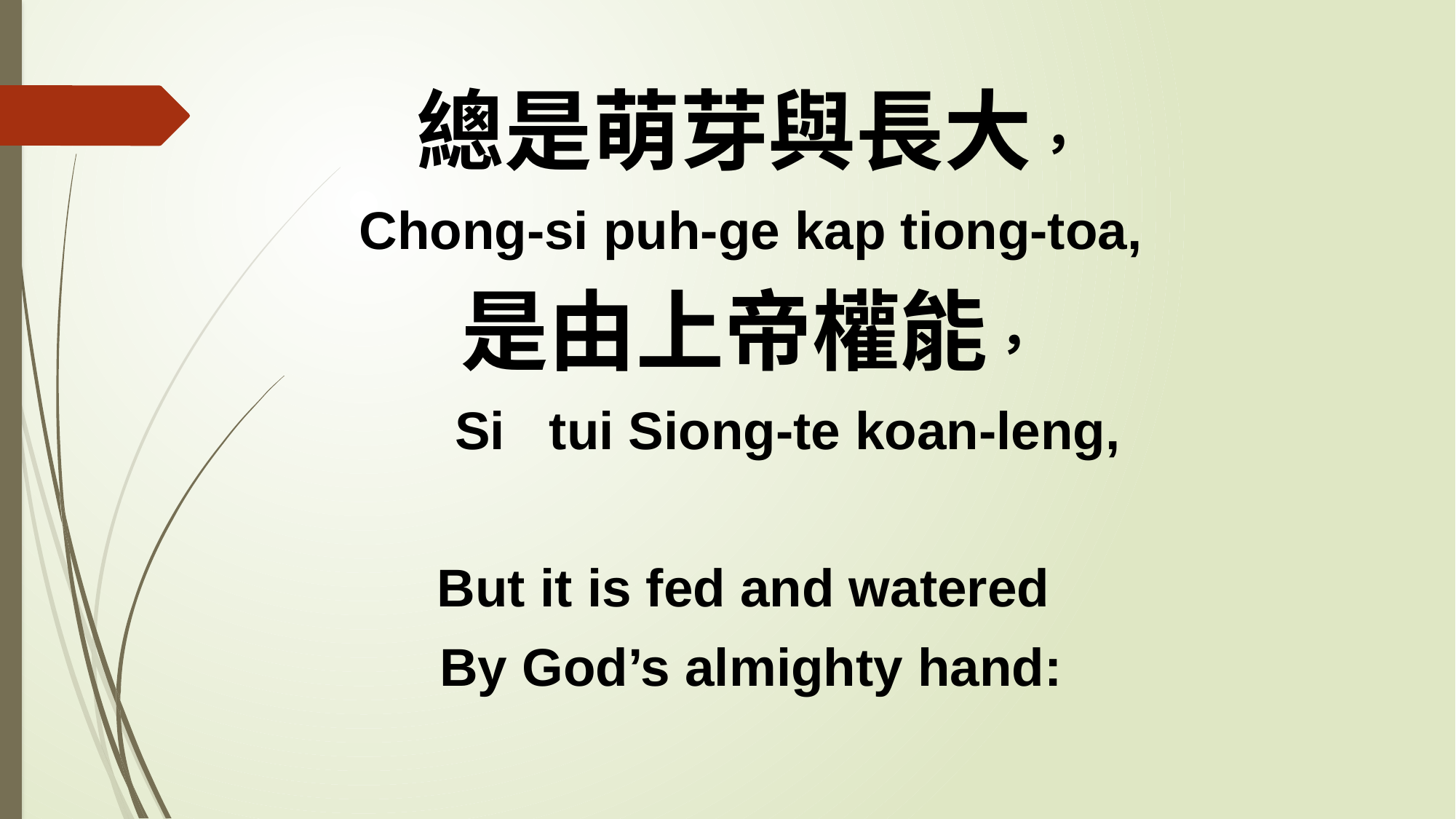

總是萌芽與長大，
Chong-si puh-ge kap tiong-toa,
是由上帝權能，
     Si   tui Siong-te koan-leng,

But it is fed and watered
By God’s almighty hand: